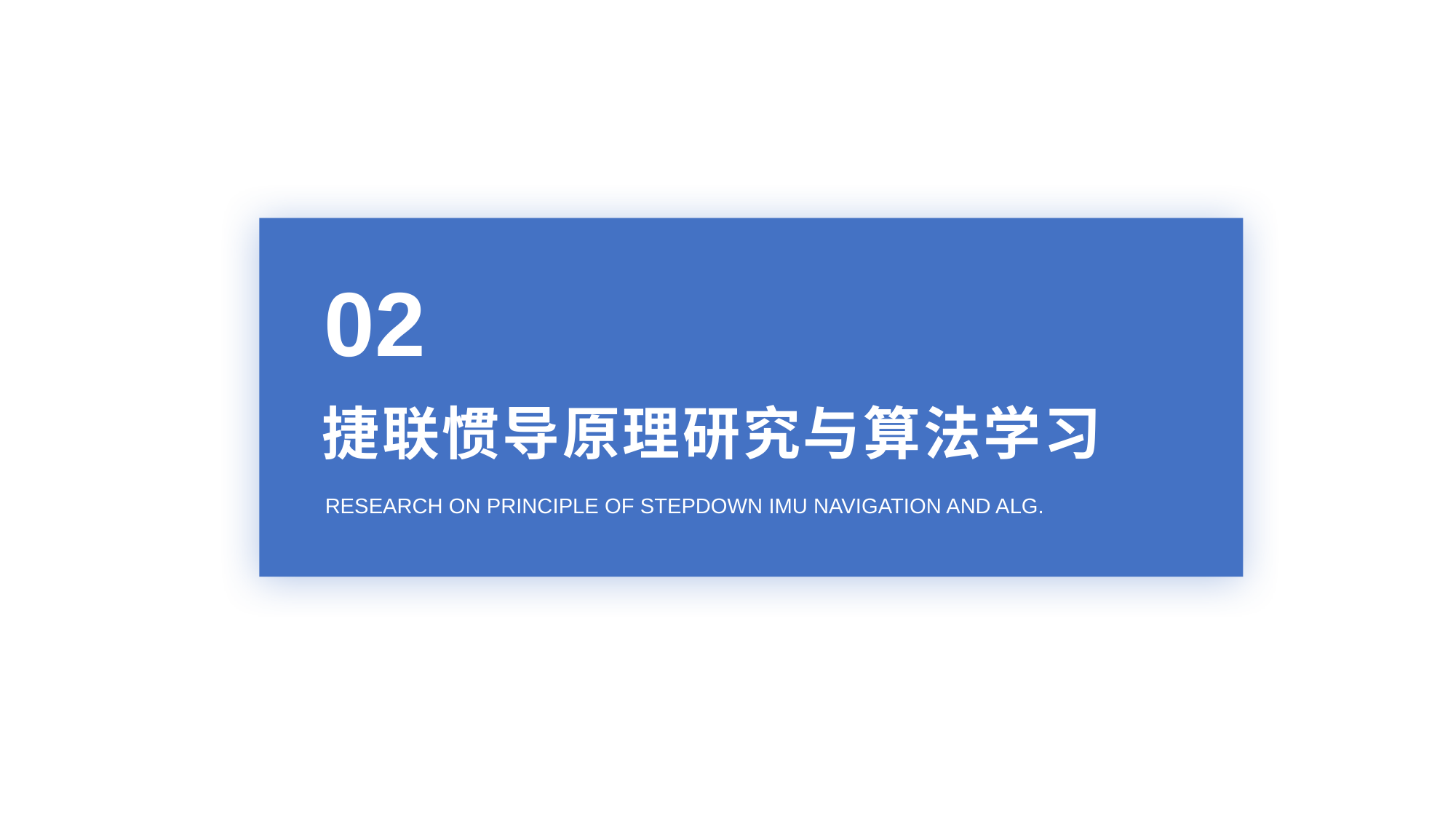

02
捷联惯导原理研究与算法学习
RESEARCH ON PRINCIPLE OF STEPDOWN IMU NAVIGATION AND ALG.